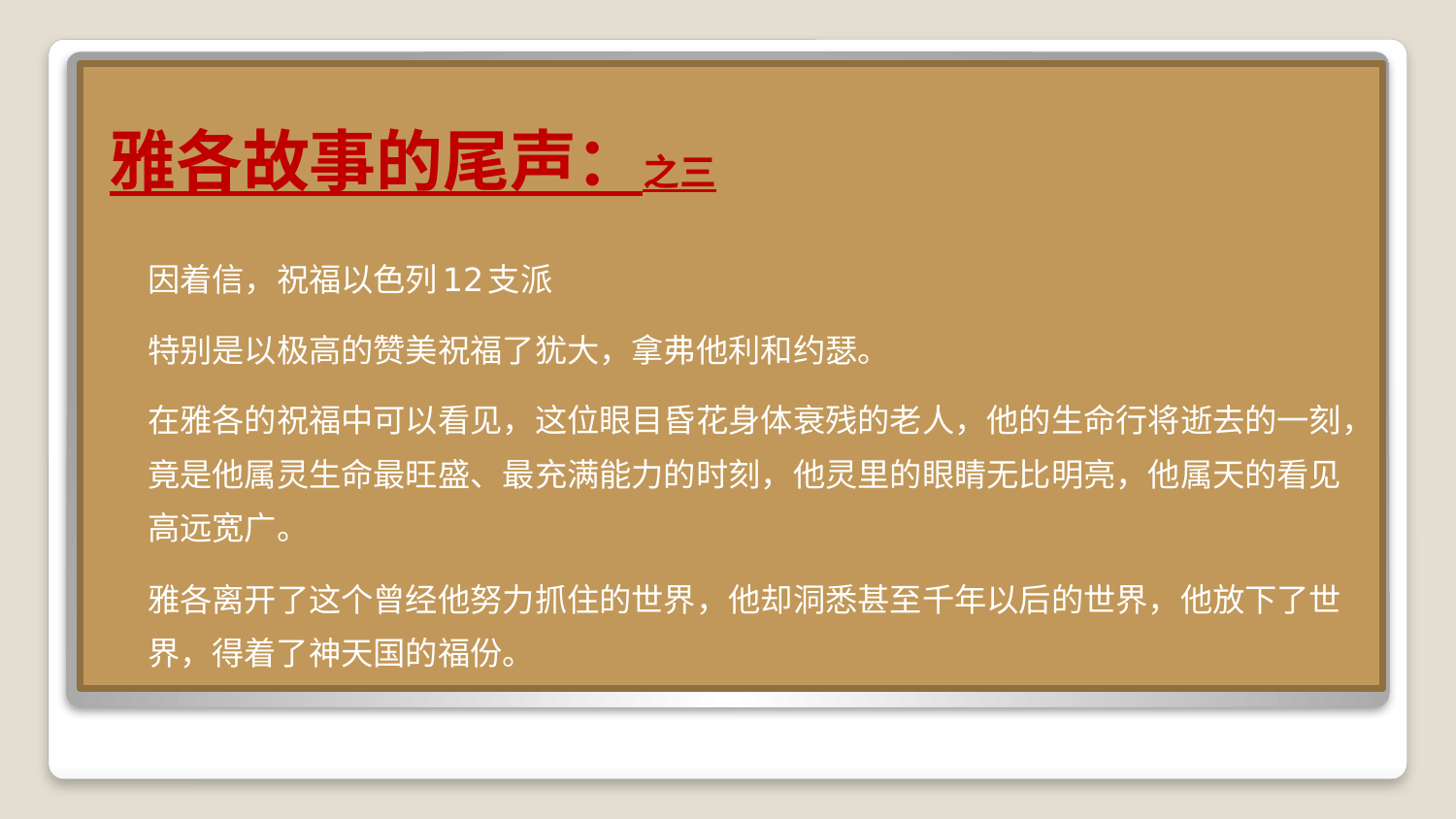

雅各故事的尾声：之三

因着信，祝福以色列12支派

特别是以极高的赞美祝福了犹大，拿弗他利和约瑟。

在雅各的祝福中可以看见，这位眼目昏花身体衰残的老人，他的生命行将逝去的一刻，竟是他属灵生命最旺盛、最充满能力的时刻，他灵里的眼睛无比明亮，他属天的看见高远宽广。

雅各离开了这个曾经他努力抓住的世界，他却洞悉甚至千年以后的世界，他放下了世界，得着了神天国的福份。